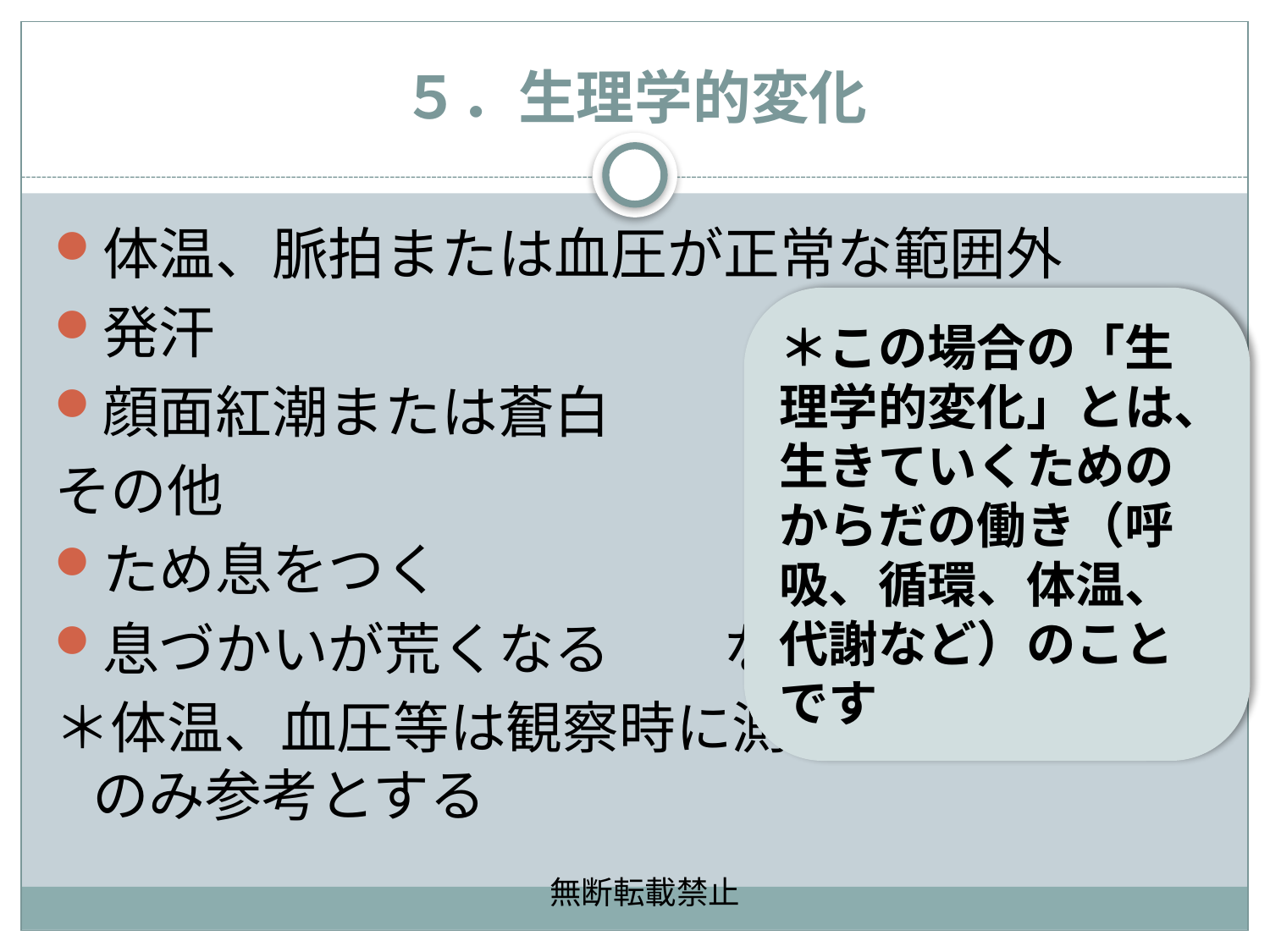

# ５．生理学的変化
体温、脈拍または血圧が正常な範囲外
発汗
顔面紅潮または蒼白
その他
ため息をつく
息づかいが荒くなる　　など
＊体温、血圧等は観察時に測定していたときのみ参考とする
＊この場合の「生理学的変化」とは、生きていくためのからだの働き（呼吸、循環、体温、代謝など）のことです
無断転載禁止